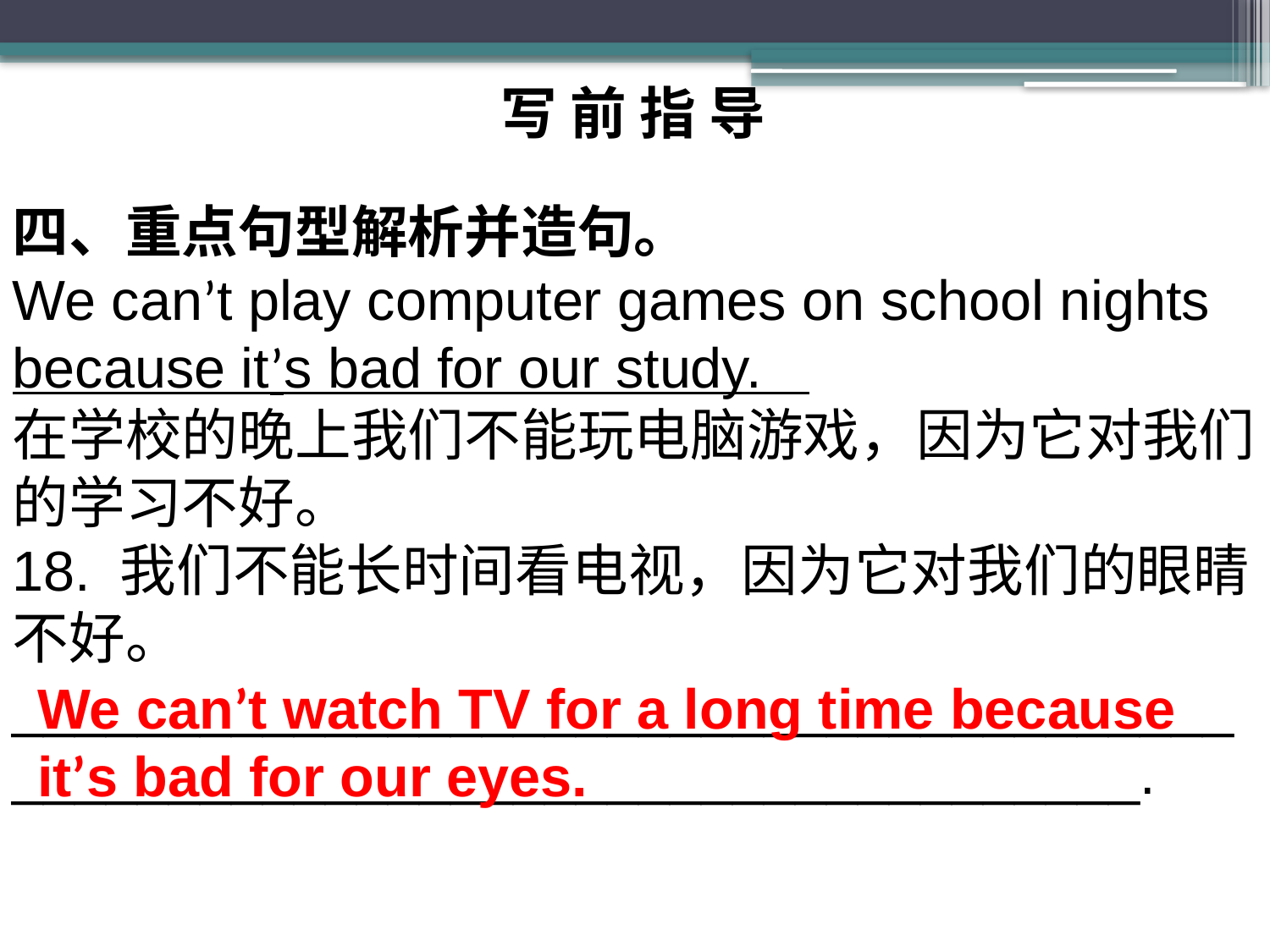

写 前 指 导
四、重点句型解析并造句。
We can’t play computer games on school nights because it’s bad for our study.
在学校的晚上我们不能玩电脑游戏，因为它对我们的学习不好。
18. 我们不能长时间看电视，因为它对我们的眼睛不好。
___________________________________________________________________________.
We can’t watch TV for a long time because it’s bad for our eyes.